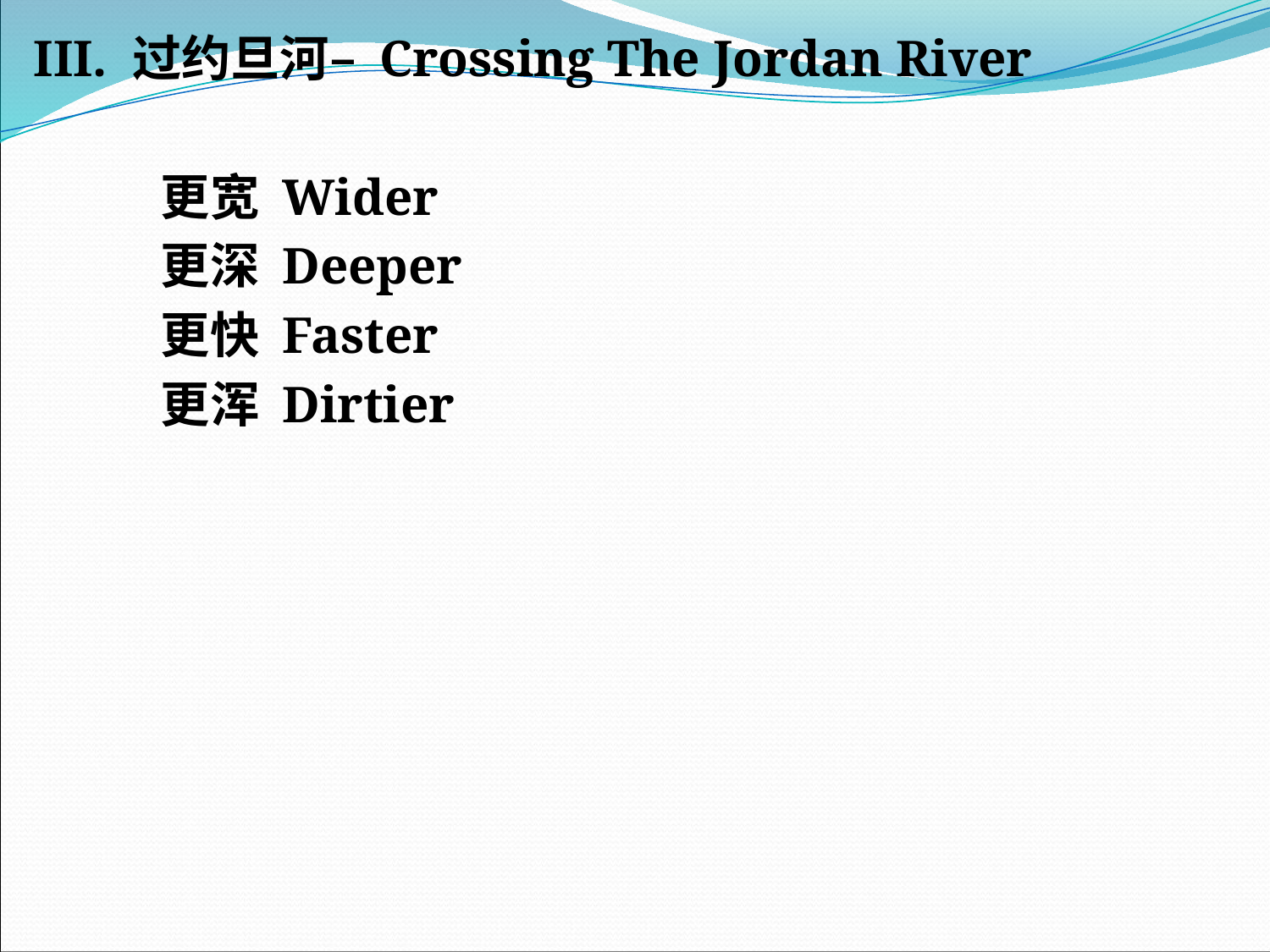

#
III. 过约旦河– Crossing The Jordan River

	更宽 Wider
	更深 Deeper
	更快 Faster
	更浑 Dirtier